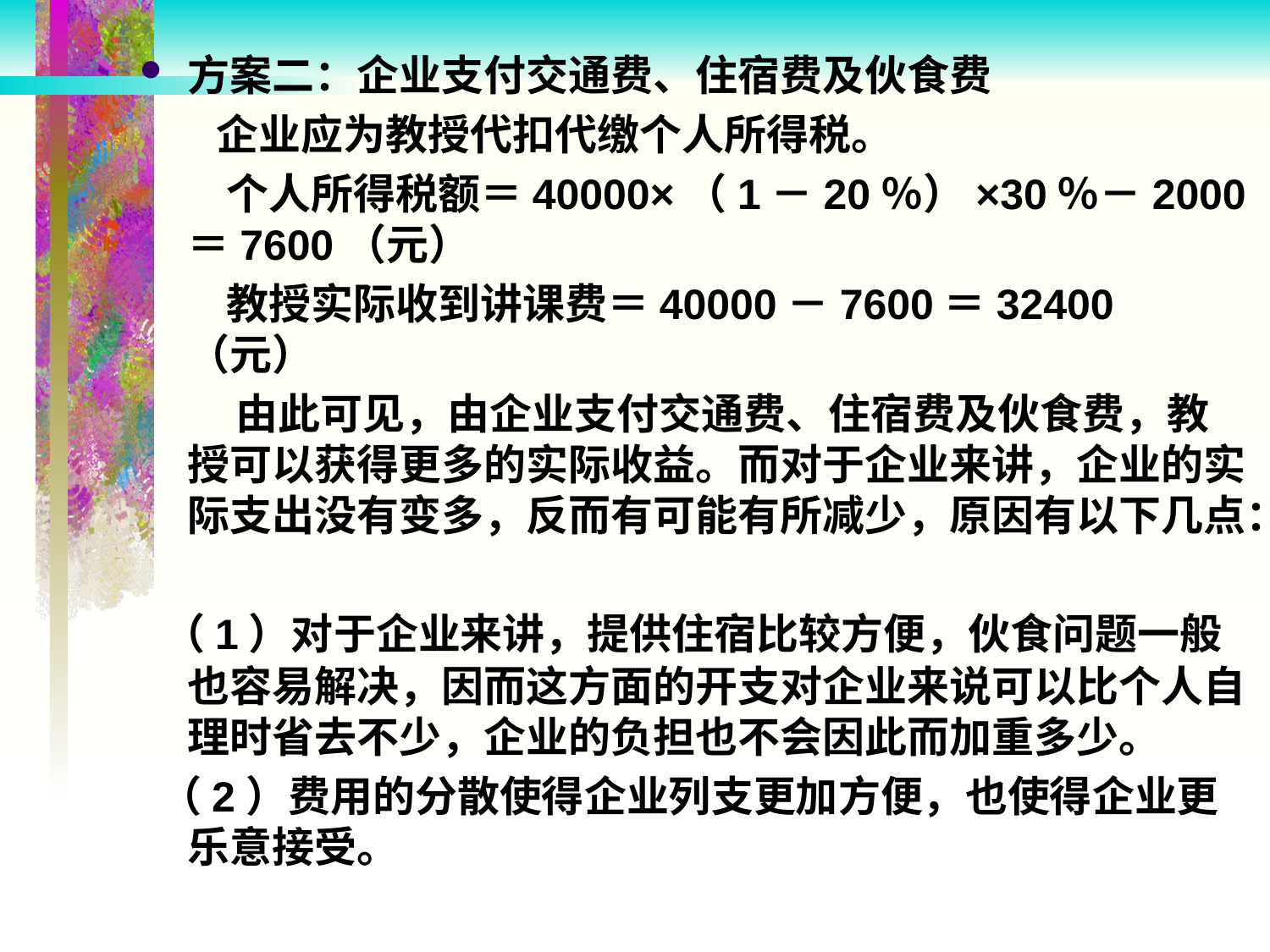

方案二：企业支付交通费、住宿费及伙食费
       企业应为教授代扣代缴个人所得税。
        个人所得税额＝40000×（1－20％）×30％－2000＝7600（元）
        教授实际收到讲课费＝40000－7600＝32400（元）
         由此可见，由企业支付交通费、住宿费及伙食费，教授可以获得更多的实际收益。而对于企业来讲，企业的实际支出没有变多，反而有可能有所减少，原因有以下几点：
 （1）对于企业来讲，提供住宿比较方便，伙食问题一般也容易解决，因而这方面的开支对企业来说可以比个人自理时省去不少，企业的负担也不会因此而加重多少。
 （2）费用的分散使得企业列支更加方便，也使得企业更乐意接受。